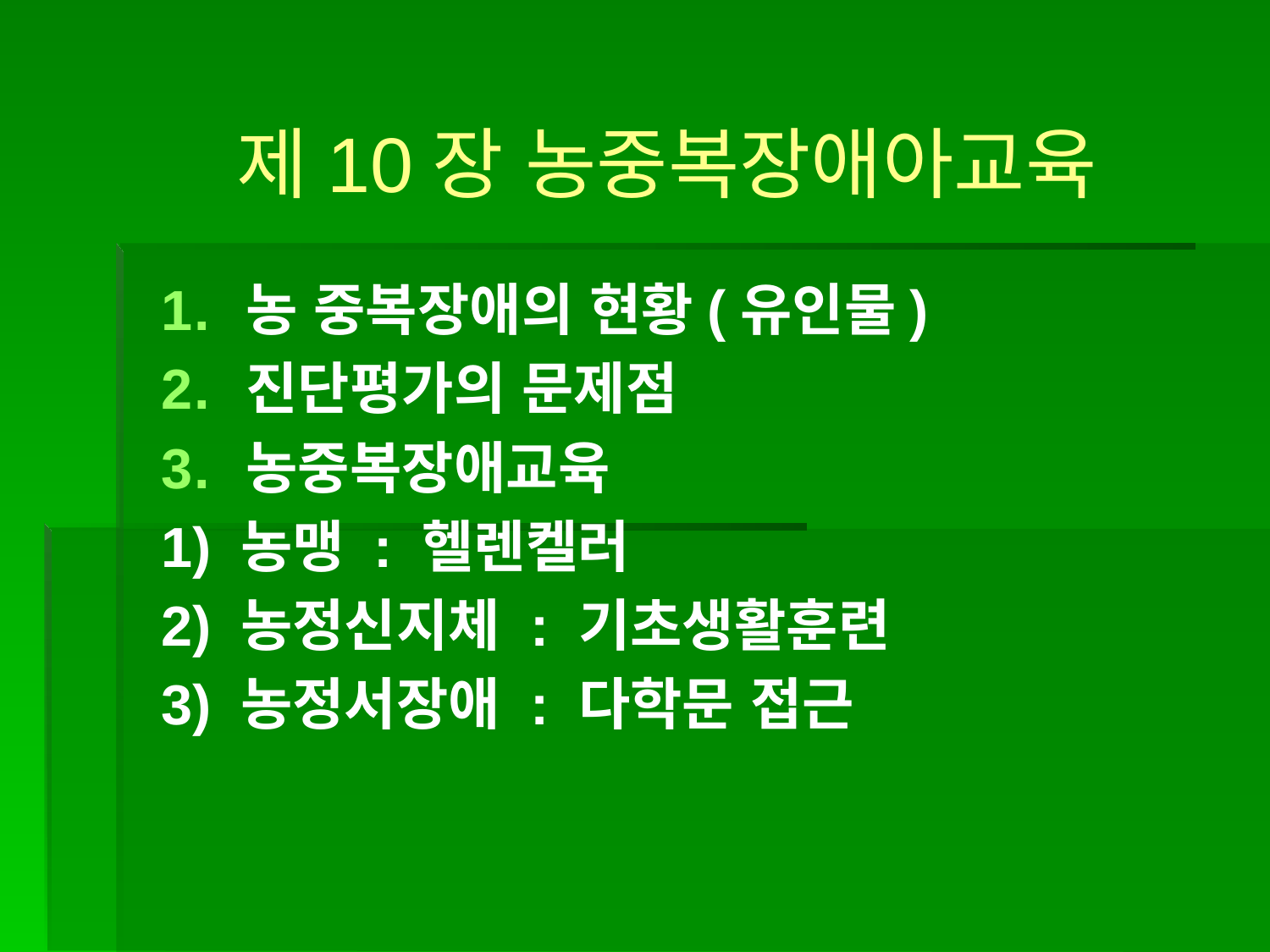

제10장 농중복장애아교육
농 중복장애의 현황(유인물)
진단평가의 문제점
농중복장애교육
1) 농맹 : 헬렌켈러
2) 농정신지체 : 기초생활훈련
3) 농정서장애 : 다학문 접근